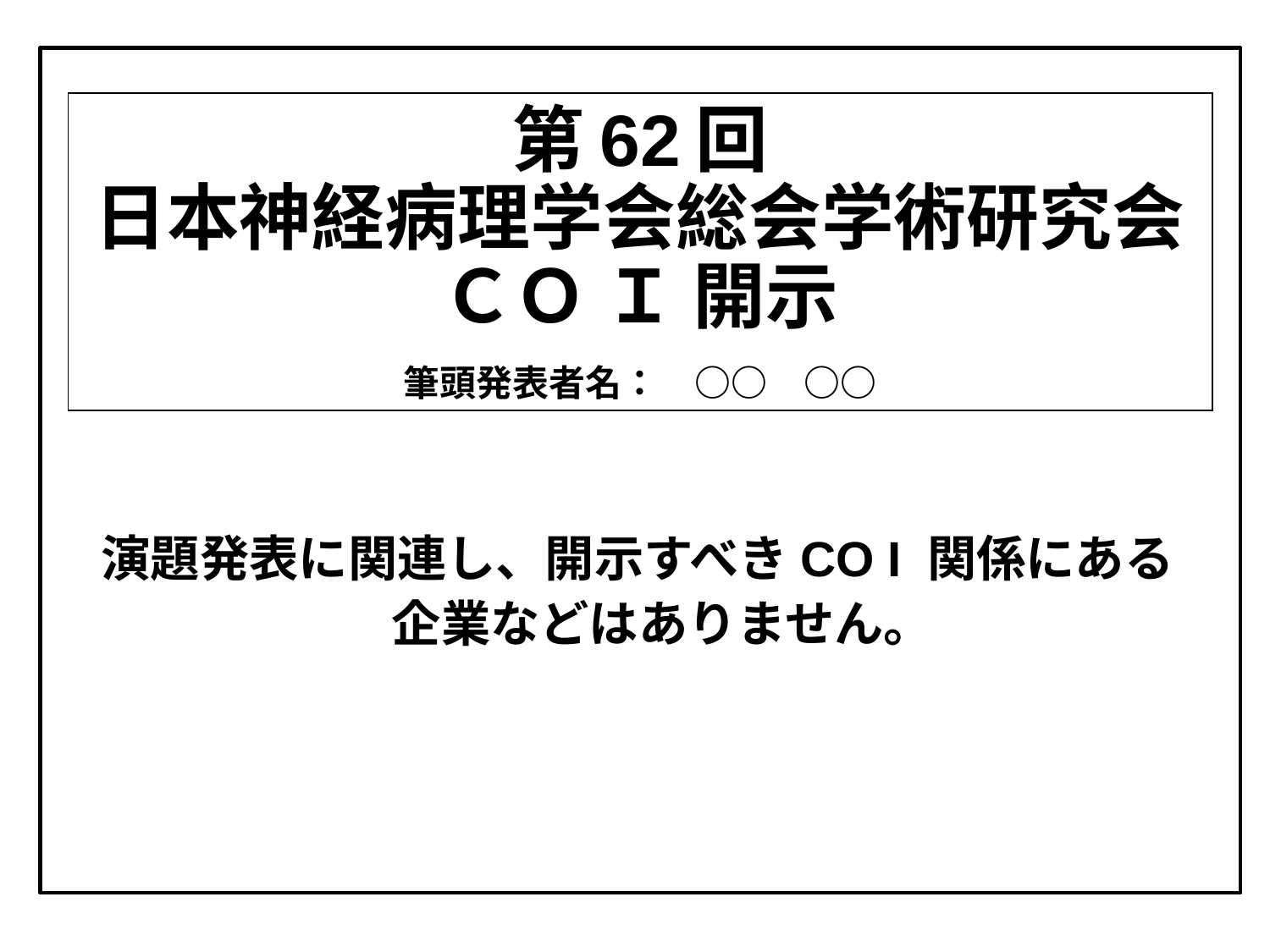

第62回
日本神経病理学会総会学術研究会
ＣＯ Ｉ 開示
　
筆頭発表者名：　○○　○○

演題発表に関連し、開示すべきCO I 関係にある
　企業などはありません。